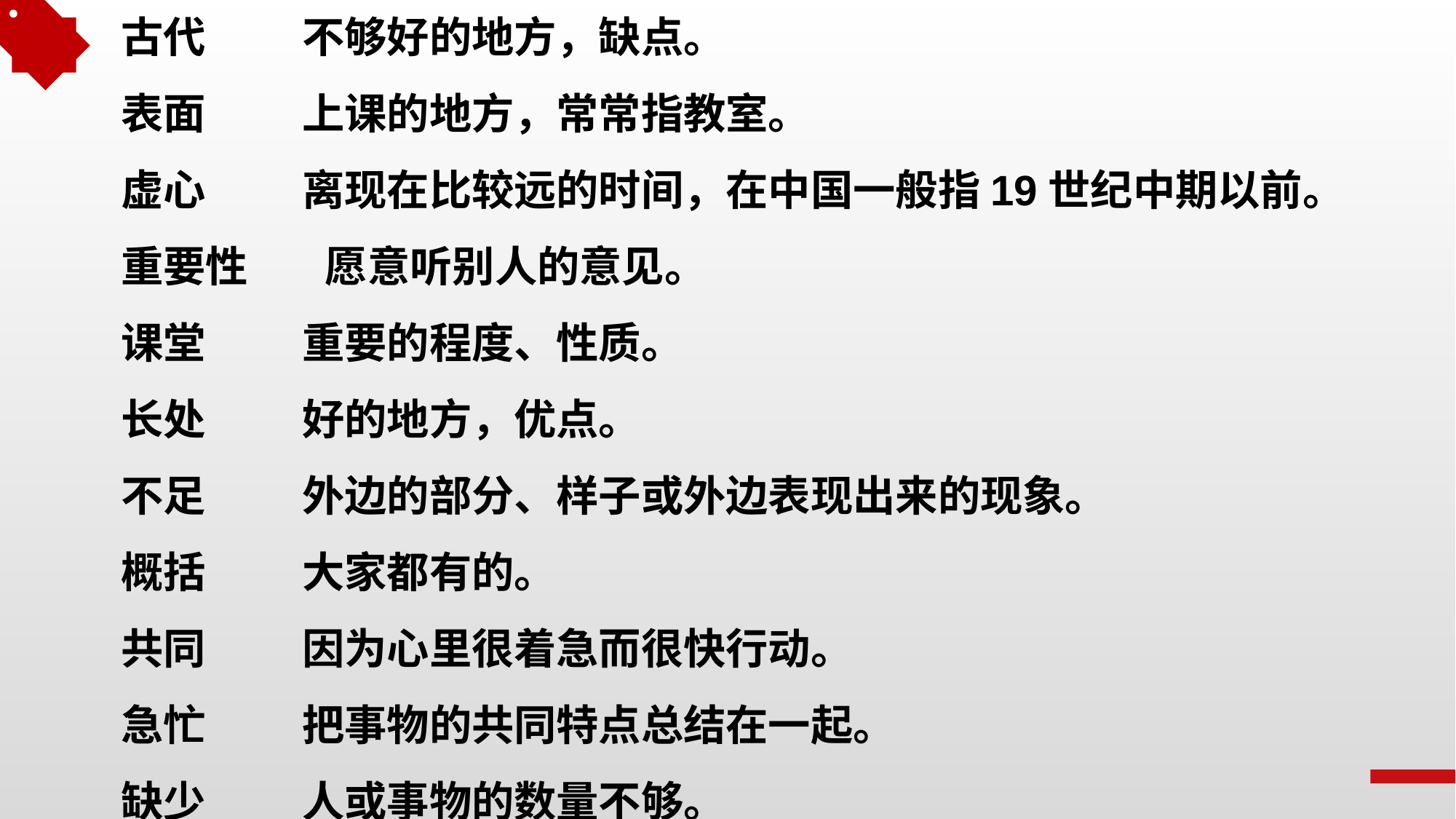

古代          不够好的地方，缺点。
表面          上课的地方，常常指教室。
虚心          离现在比较远的时间，在中国一般指19世纪中期以前。
重要性        愿意听别人的意见。
课堂          重要的程度、性质。
长处          好的地方，优点。
不足          外边的部分、样子或外边表现出来的现象。
概括          大家都有的。
共同          因为心里很着急而很快行动。
急忙          把事物的共同特点总结在一起。
缺少          人或事物的数量不够。